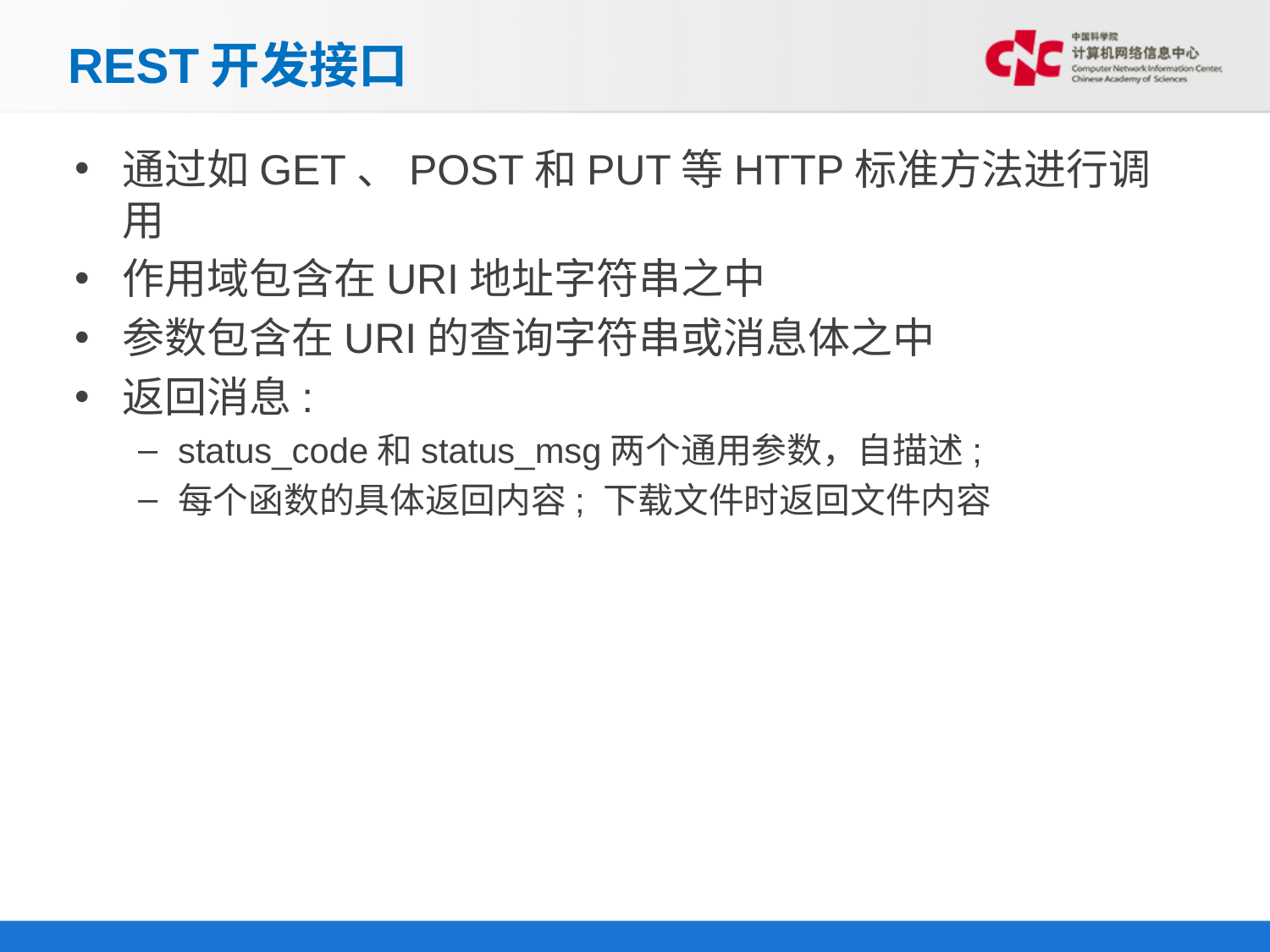

# REST开发接口
通过如GET、POST和PUT等HTTP标准方法进行调用
作用域包含在URI地址字符串之中
参数包含在URI的查询字符串或消息体之中
返回消息:
status_code和status_msg两个通用参数，自描述;
每个函数的具体返回内容; 下载文件时返回文件内容